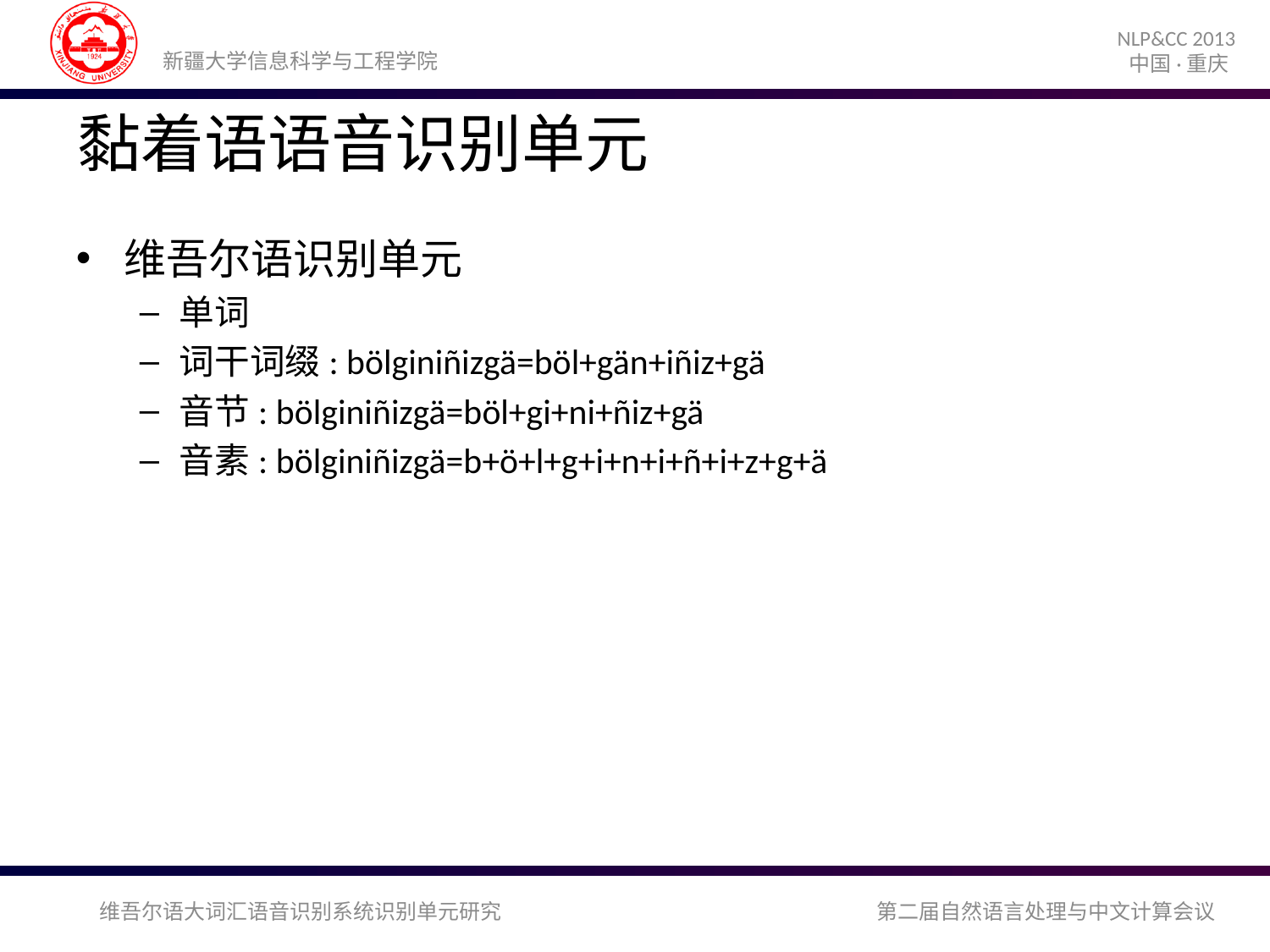

# 黏着语语音识别单元
维吾尔语识别单元
单词
词干词缀: bölginiñizgä=böl+gän+iñiz+gä
音节: bölginiñizgä=böl+gi+ni+ñiz+gä
音素: bölginiñizgä=b+ö+l+g+i+n+i+ñ+i+z+g+ä